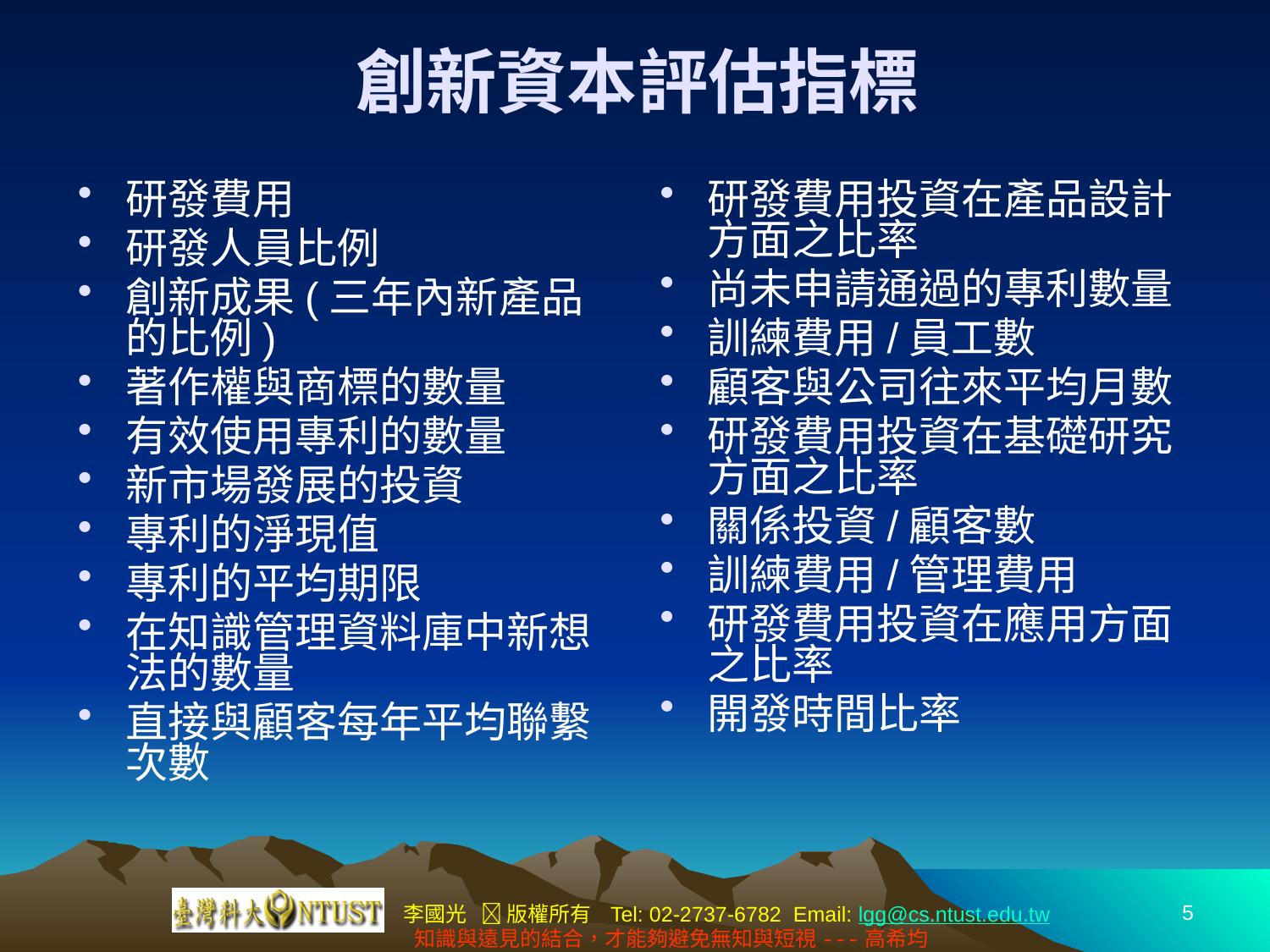

# 創新資本評估指標
研發費用
研發人員比例
創新成果(三年內新產品的比例)
著作權與商標的數量
有效使用專利的數量
新市場發展的投資
專利的淨現值
專利的平均期限
在知識管理資料庫中新想法的數量
直接與顧客每年平均聯繫次數
研發費用投資在產品設計方面之比率
尚未申請通過的專利數量
訓練費用/員工數
顧客與公司往來平均月數
研發費用投資在基礎研究方面之比率
關係投資/顧客數
訓練費用/管理費用
研發費用投資在應用方面之比率
開發時間比率

5